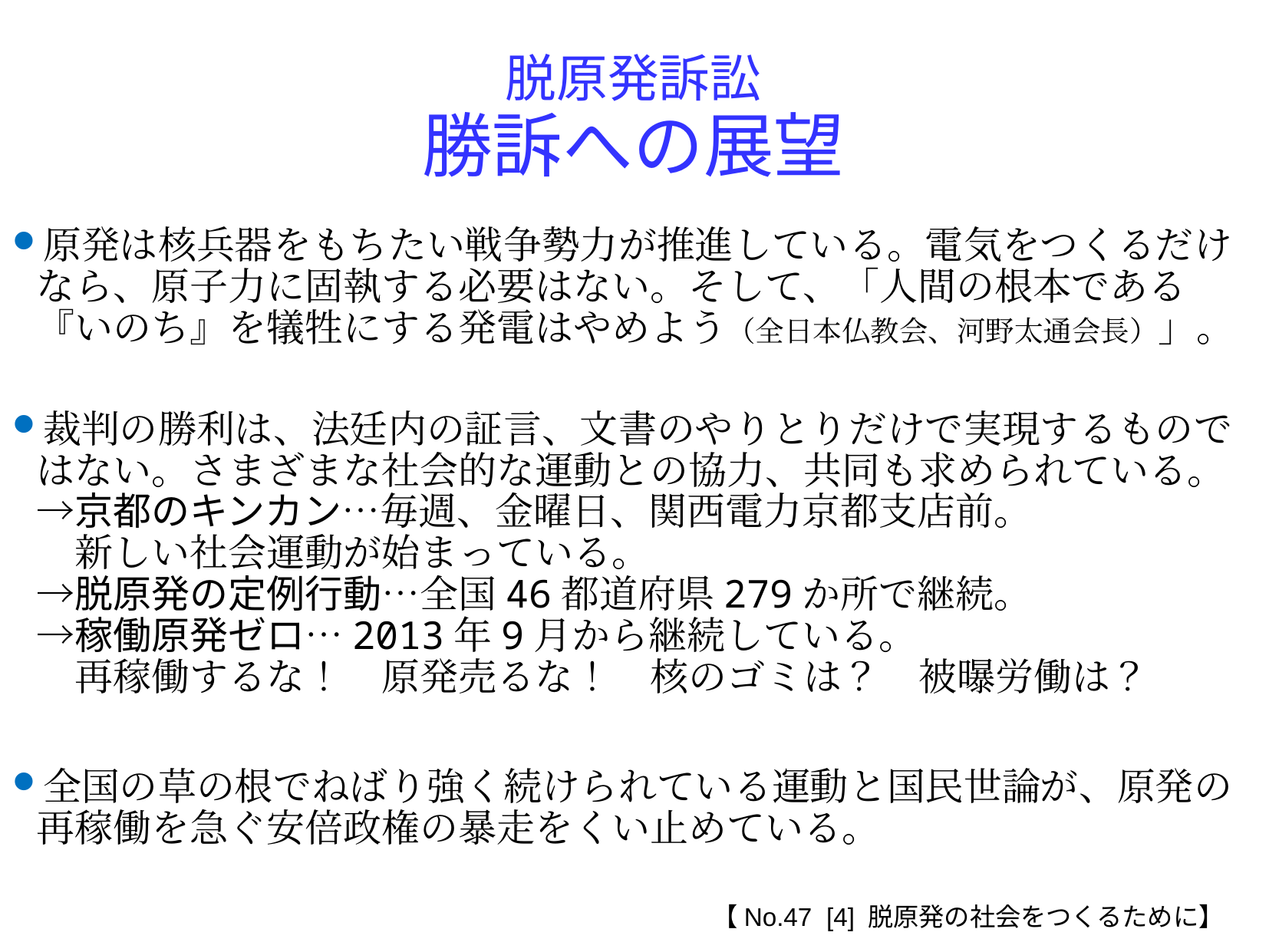

脱原発訴訟
勝訴への展望
原発は核兵器をもちたい戦争勢力が推進している。電気をつくるだけなら、原子力に固執する必要はない。そして、「人間の根本である『いのち』を犠牲にする発電はやめよう（全日本仏教会、河野太通会長）」。
裁判の勝利は、法廷内の証言、文書のやりとりだけで実現するものではない。さまざまな社会的な運動との協力、共同も求められている。
→京都のキンカン…毎週、金曜日、関西電力京都支店前。
　新しい社会運動が始まっている。
→脱原発の定例行動…全国46都道府県279か所で継続。
→稼働原発ゼロ…2013年9月から継続している。
　再稼働するな！　原発売るな！　核のゴミは？　被曝労働は？

全国の草の根でねばり強く続けられている運動と国民世論が、原発の再稼働を急ぐ安倍政権の暴走をくい止めている。

【No.47  [4] 脱原発の社会をつくるために】